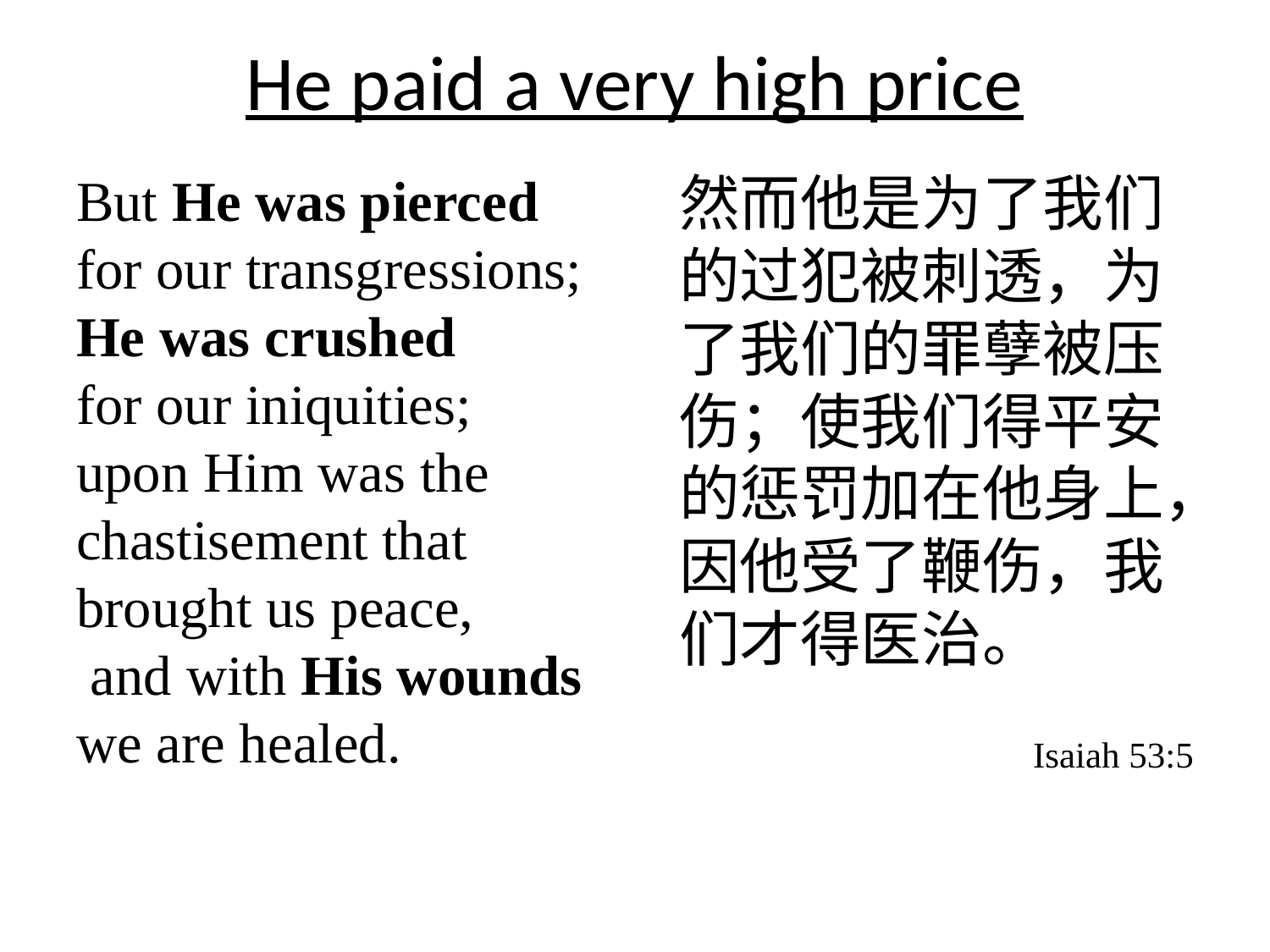

# He paid a very high price
But He was pierced for our transgressions;
He was crushed
for our iniquities;
upon Him was the chastisement that brought us peace,
 and with His wounds we are healed.
然而他是为了我们的过犯被刺透，为了我们的罪孽被压伤；使我们得平安的惩罚加在他身上，因他受了鞭伤，我们才得医治。

Isaiah 53:5